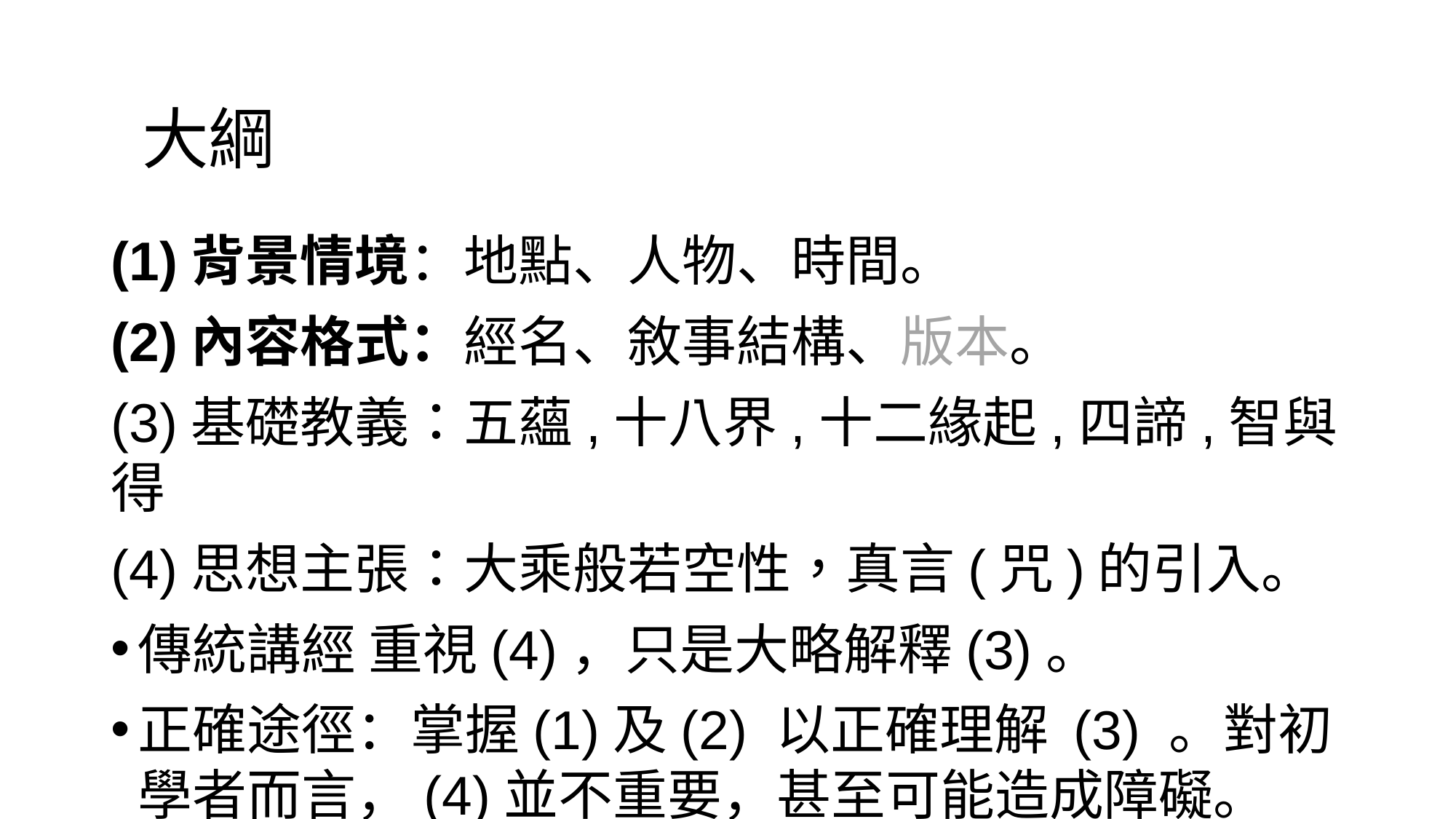

# 大綱
(1)背景情境：地點、人物、時間。
(2)內容格式：經名、敘事結構、版本。
(3)基礎教義：五蘊,十八界,十二緣起,四諦,智與得
(4)思想主張：大乘般若空性，真言(咒)的引入。
傳統講經 重視(4)，只是大略解釋(3)。
正確途徑：掌握(1)及(2) 以正確理解 (3) 。對初學者而言，(4)並不重要，甚至可能造成障礙。